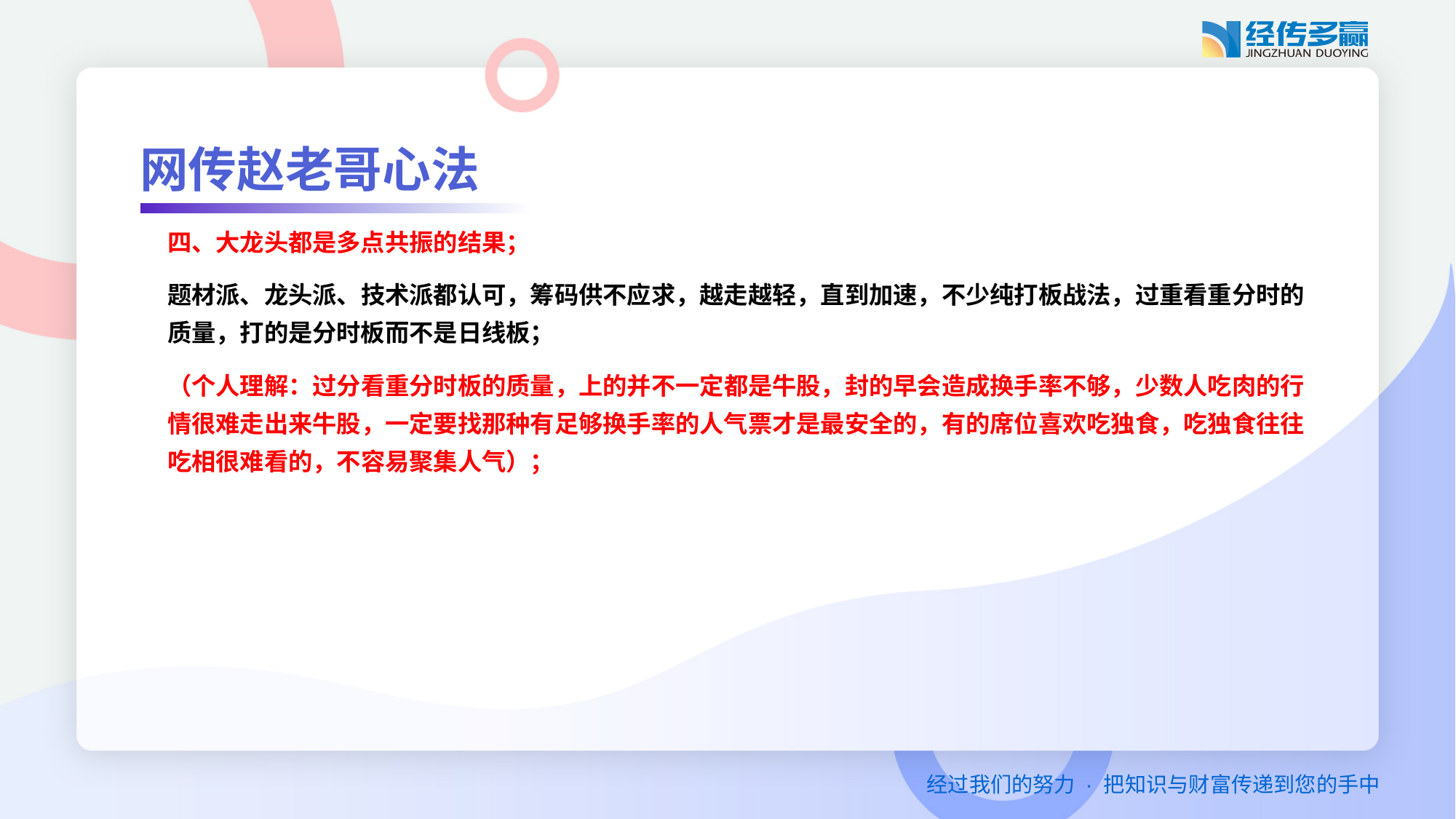

网传赵老哥心法

四、大龙头都是多点共振的结果；
题材派、龙头派、技术派都认可，筹码供不应求，越走越轻，直到加速，不少纯打板战法，过重看重分时的质量，打的是分时板而不是日线板；
（个人理解：过分看重分时板的质量，上的并不一定都是牛股，封的早会造成换手率不够，少数人吃肉的行情很难走出来牛股，一定要找那种有足够换手率的人气票才是最安全的，有的席位喜欢吃独食，吃独食往往吃相很难看的，不容易聚集人气）；